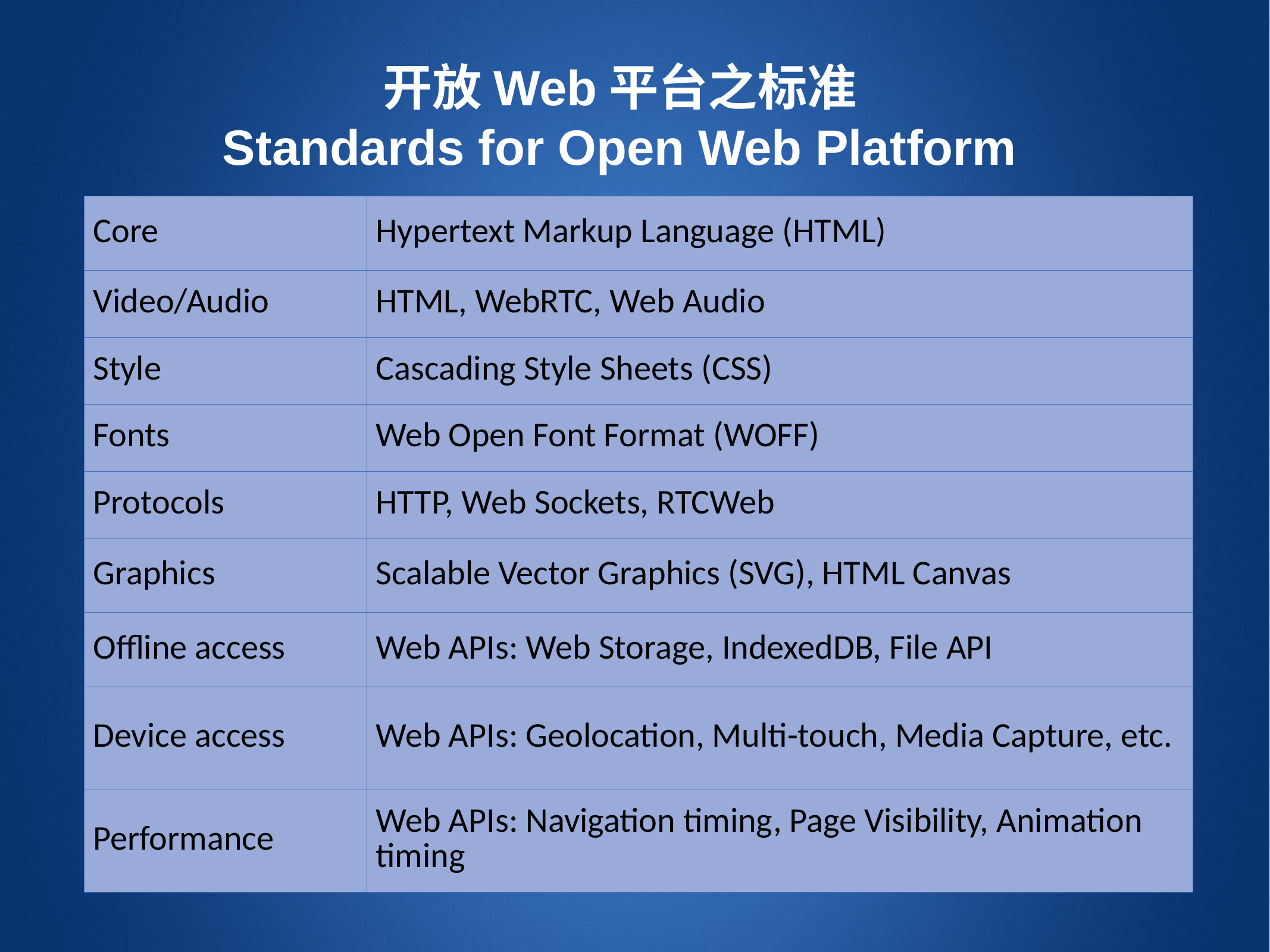

开放Web平台之标准
Standards for Open Web Platform
| Core | Hypertext Markup Language (HTML) |
| --- | --- |
| Video/Audio | HTML, WebRTC, Web Audio |
| Style | Cascading Style Sheets (CSS) |
| Fonts | Web Open Font Format (WOFF) |
| Protocols | HTTP, Web Sockets, RTCWeb |
| Graphics | Scalable Vector Graphics (SVG), HTML Canvas |
| Offline access | Web APIs: Web Storage, IndexedDB, File API |
| Device access | Web APIs: Geolocation, Multi-touch, Media Capture, etc. |
| Performance | Web APIs: Navigation timing, Page Visibility, Animation timing |